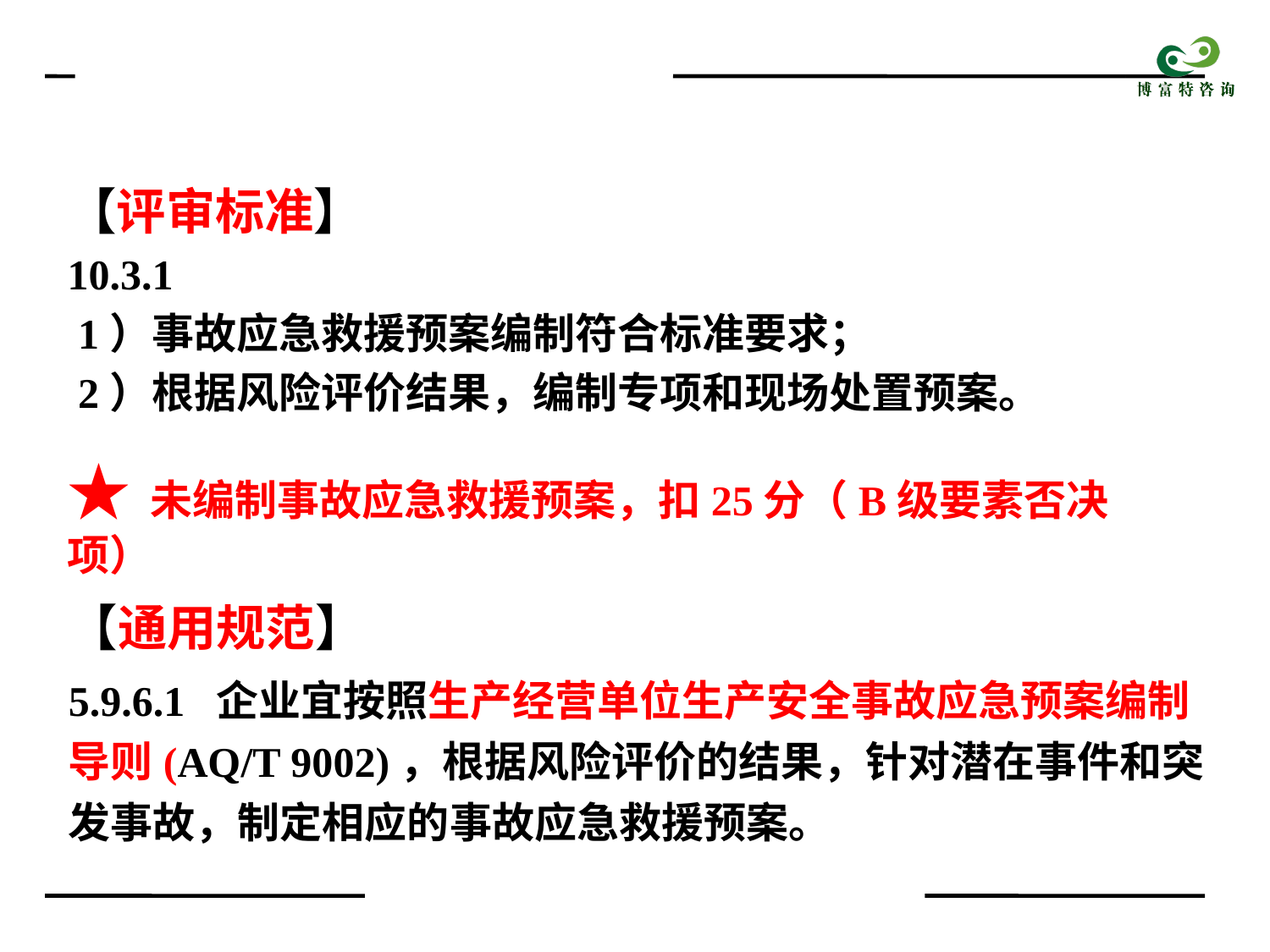

【评审标准】
10.3.1
 1）事故应急救援预案编制符合标准要求；
 2）根据风险评价结果，编制专项和现场处置预案。

★ 未编制事故应急救援预案，扣25分（B级要素否决项）
【通用规范】
5.9.6.1  企业宜按照生产经营单位生产安全事故应急预案编制导则(AQ/T 9002)，根据风险评价的结果，针对潜在事件和突发事故，制定相应的事故应急救援预案。